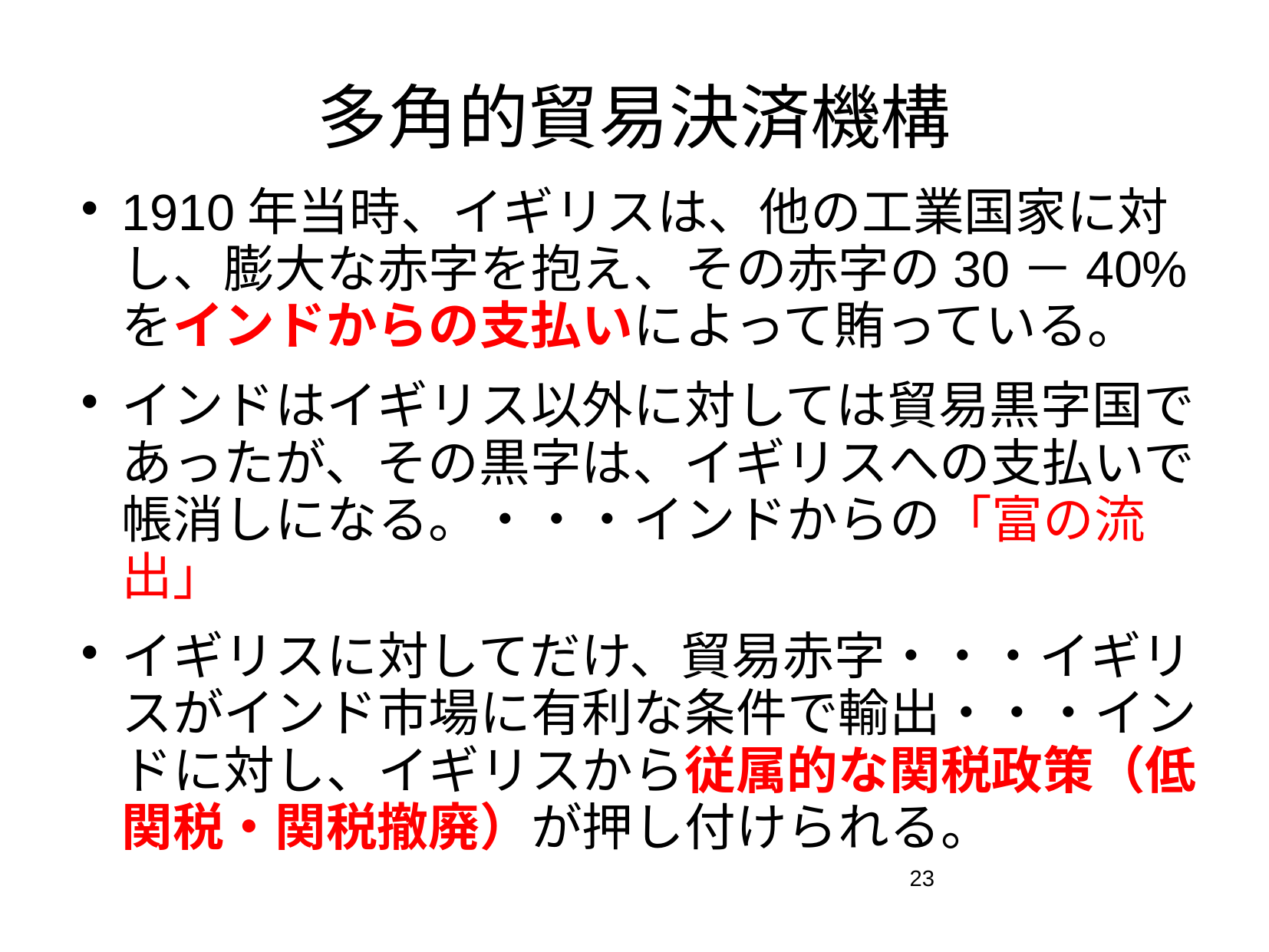

# 多角的貿易決済機構
1910年当時、イギリスは、他の工業国家に対し、膨大な赤字を抱え、その赤字の30－40%をインドからの支払いによって賄っている。
インドはイギリス以外に対しては貿易黒字国であったが、その黒字は、イギリスへの支払いで帳消しになる。・・・インドからの「富の流出」
イギリスに対してだけ、貿易赤字・・・イギリスがインド市場に有利な条件で輸出・・・インドに対し、イギリスから従属的な関税政策（低関税・関税撤廃）が押し付けられる。
23